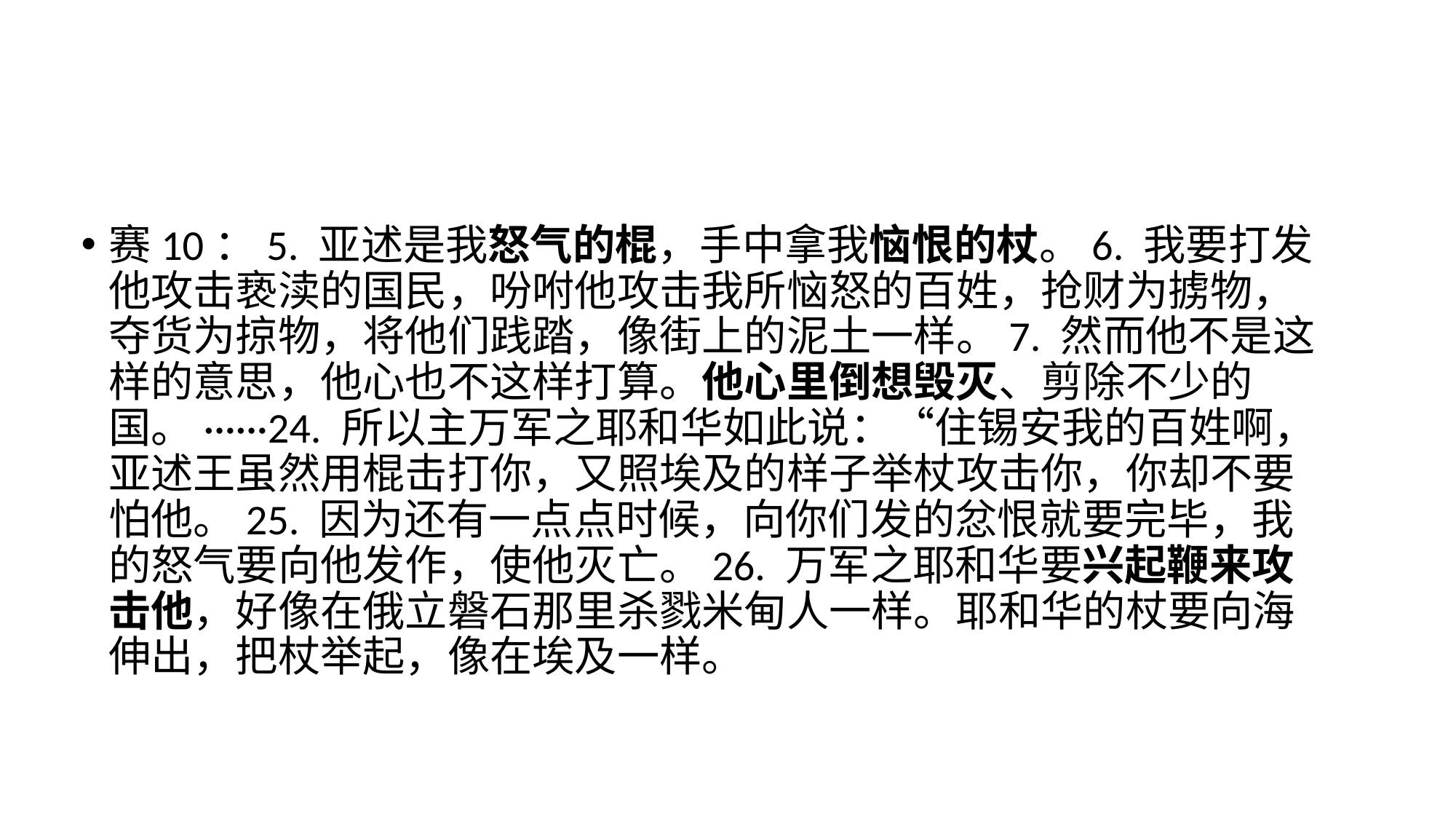

赛10：5. 亚述是我怒气的棍，手中拿我恼恨的杖。6. 我要打发他攻击亵渎的国民，吩咐他攻击我所恼怒的百姓，抢财为掳物，夺货为掠物，将他们践踏，像街上的泥土一样。7. 然而他不是这样的意思，他心也不这样打算。他心里倒想毁灭、剪除不少的国。······24. 所以主万军之耶和华如此说：“住锡安我的百姓啊，亚述王虽然用棍击打你，又照埃及的样子举杖攻击你，你却不要怕他。25. 因为还有一点点时候，向你们发的忿恨就要完毕，我的怒气要向他发作，使他灭亡。26. 万军之耶和华要兴起鞭来攻击他，好像在俄立磐石那里杀戮米甸人一样。耶和华的杖要向海伸出，把杖举起，像在埃及一样。